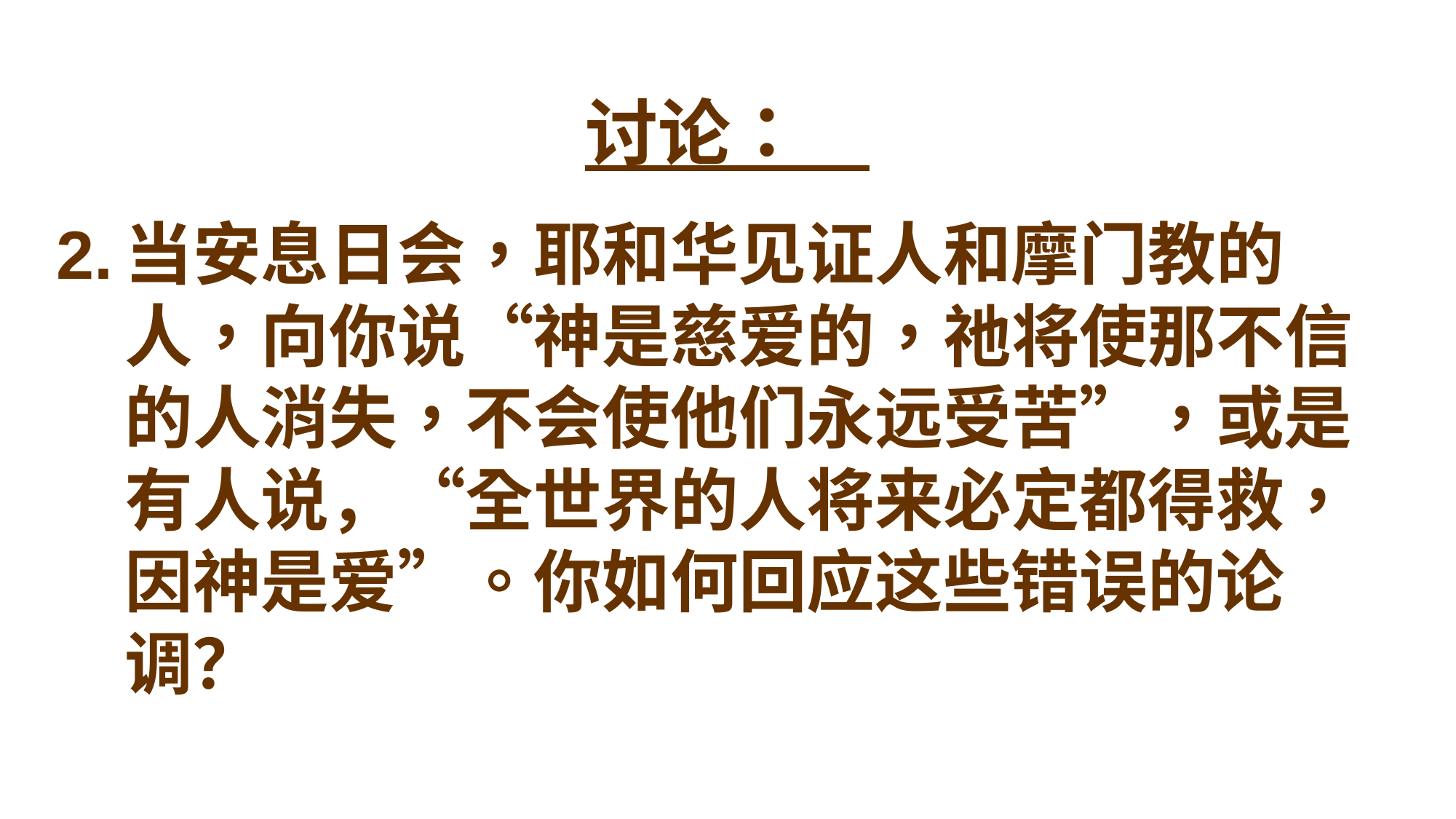

讨论：
2.	当安息日会，耶和华见证人和摩门教的人，向你说“神是慈爱的，祂将使那不信的人消失，不会使他们永远受苦”，或是有人说，“全世界的人将来必定都得救，因神是爱”。你如何回应这些错误的论调？